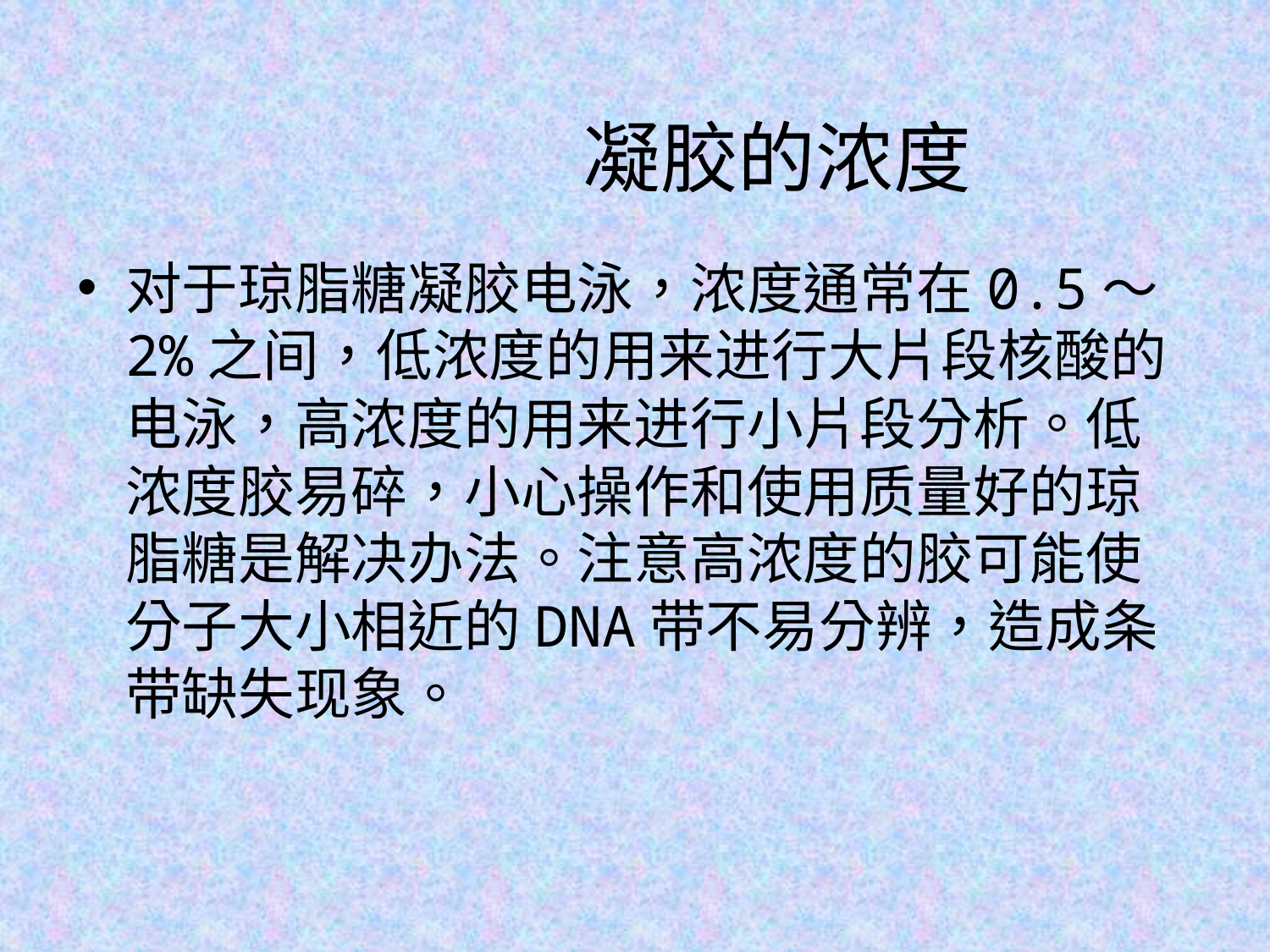

# 凝胶的浓度
对于琼脂糖凝胶电泳，浓度通常在0.5～2%之间，低浓度的用来进行大片段核酸的电泳，高浓度的用来进行小片段分析。低浓度胶易碎，小心操作和使用质量好的琼脂糖是解决办法。注意高浓度的胶可能使分子大小相近的DNA带不易分辨，造成条带缺失现象。